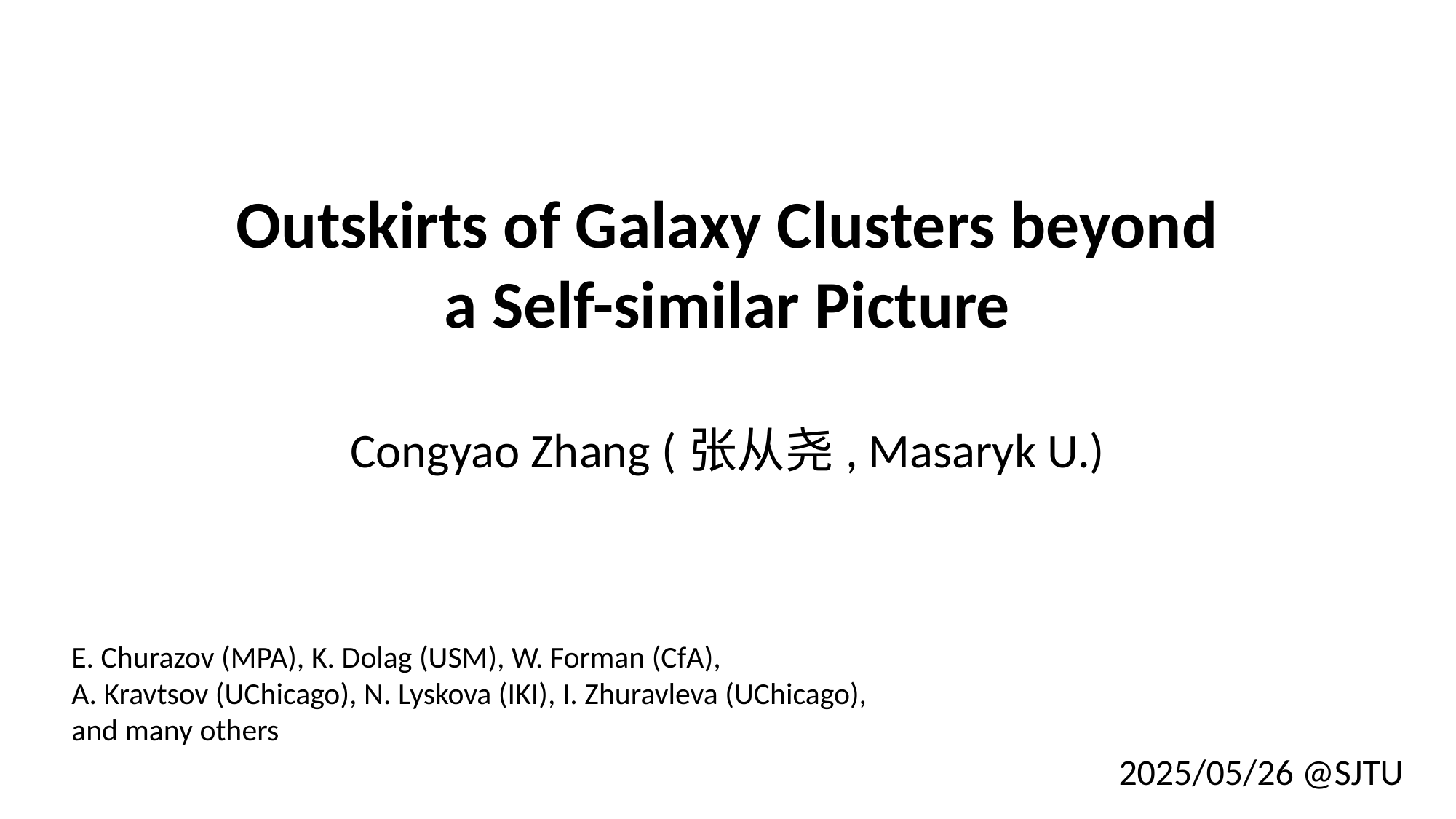

Outskirts of Galaxy Clusters beyond a Self-similar Picture
Congyao Zhang (张从尧, Masaryk U.)
E. Churazov (MPA), K. Dolag (USM), W. Forman (CfA),
A. Kravtsov (UChicago), N. Lyskova (IKI), I. Zhuravleva (UChicago),
and many others
2025/05/26 @SJTU